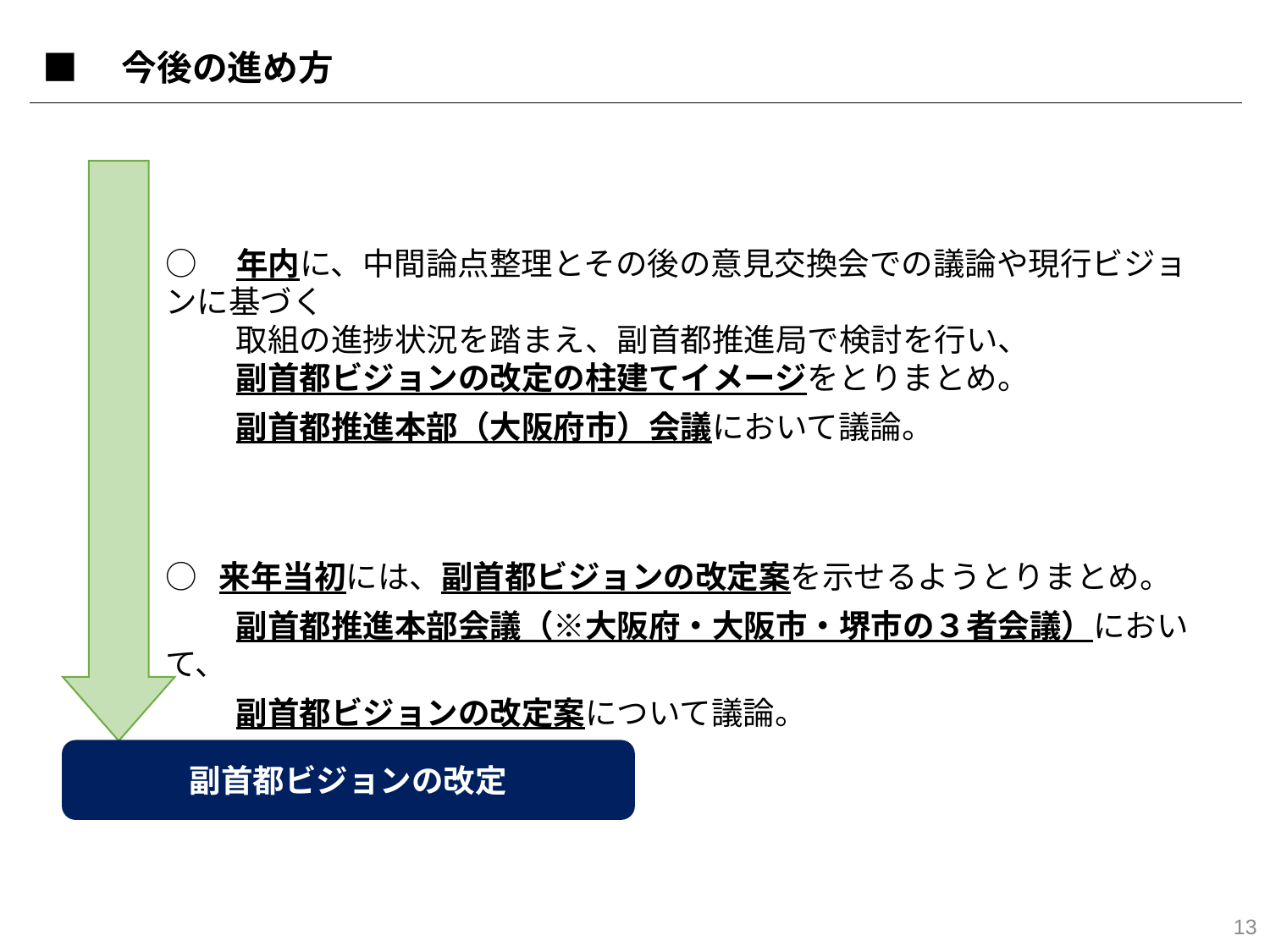

■　今後の進め方

○　年内に、中間論点整理とその後の意見交換会での議論や現行ビジョンに基づく　
　　 取組の進捗状況を踏まえ、副首都推進局で検討を行い、
　　 副首都ビジョンの改定の柱建てイメージをとりまとめ。
　 　副首都推進本部（大阪府市）会議において議論。

○  来年当初には、副首都ビジョンの改定案を示せるようとりまとめ。
　　 副首都推進本部会議（※大阪府・大阪市・堺市の３者会議）において、
　　 副首都ビジョンの改定案について議論。

副首都ビジョンの改定
13